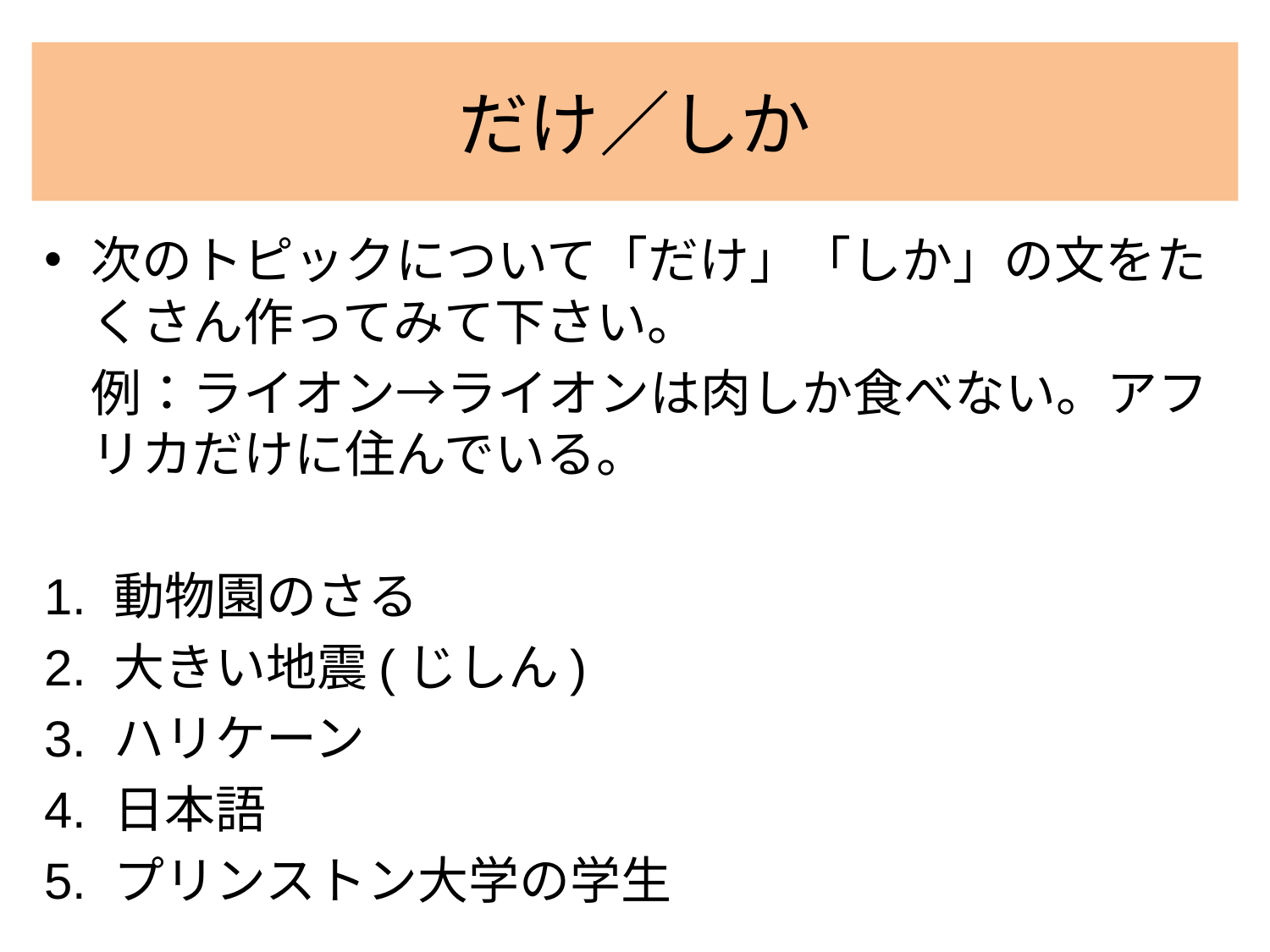

# だけ／しか
次のトピックについて「だけ」「しか」の文をたくさん作ってみて下さい。
	例：ライオン→ライオンは肉しか食べない。アフリカだけに住んでいる。

動物園のさる
大きい地震(じしん)
ハリケーン
日本語
プリンストン大学の学生